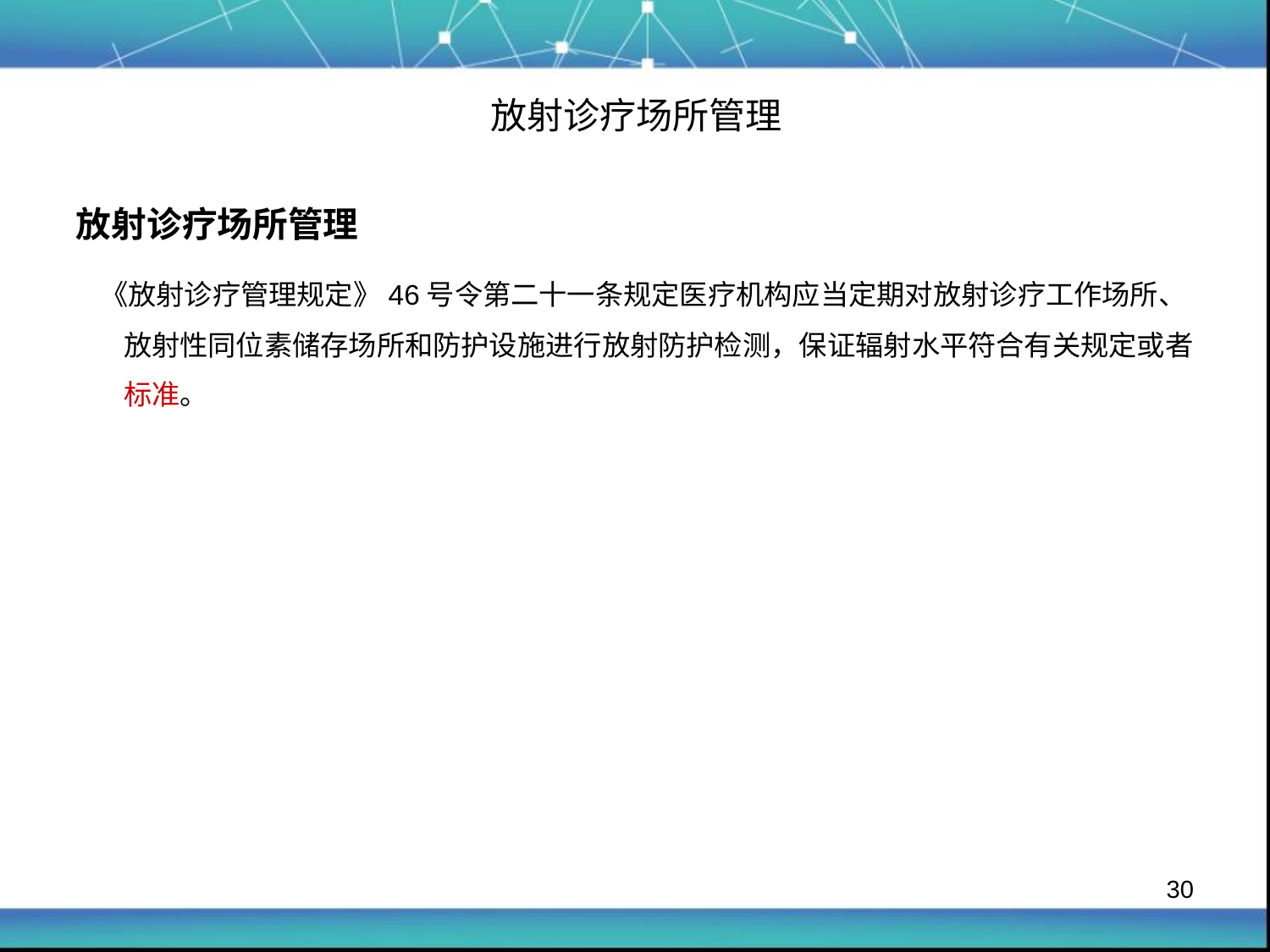

# 放射诊疗场所管理
放射诊疗场所管理
  《放射诊疗管理规定》46号令第二十一条规定医疗机构应当定期对放射诊疗工作场所、放射性同位素储存场所和防护设施进行放射防护检测，保证辐射水平符合有关规定或者标准。

30